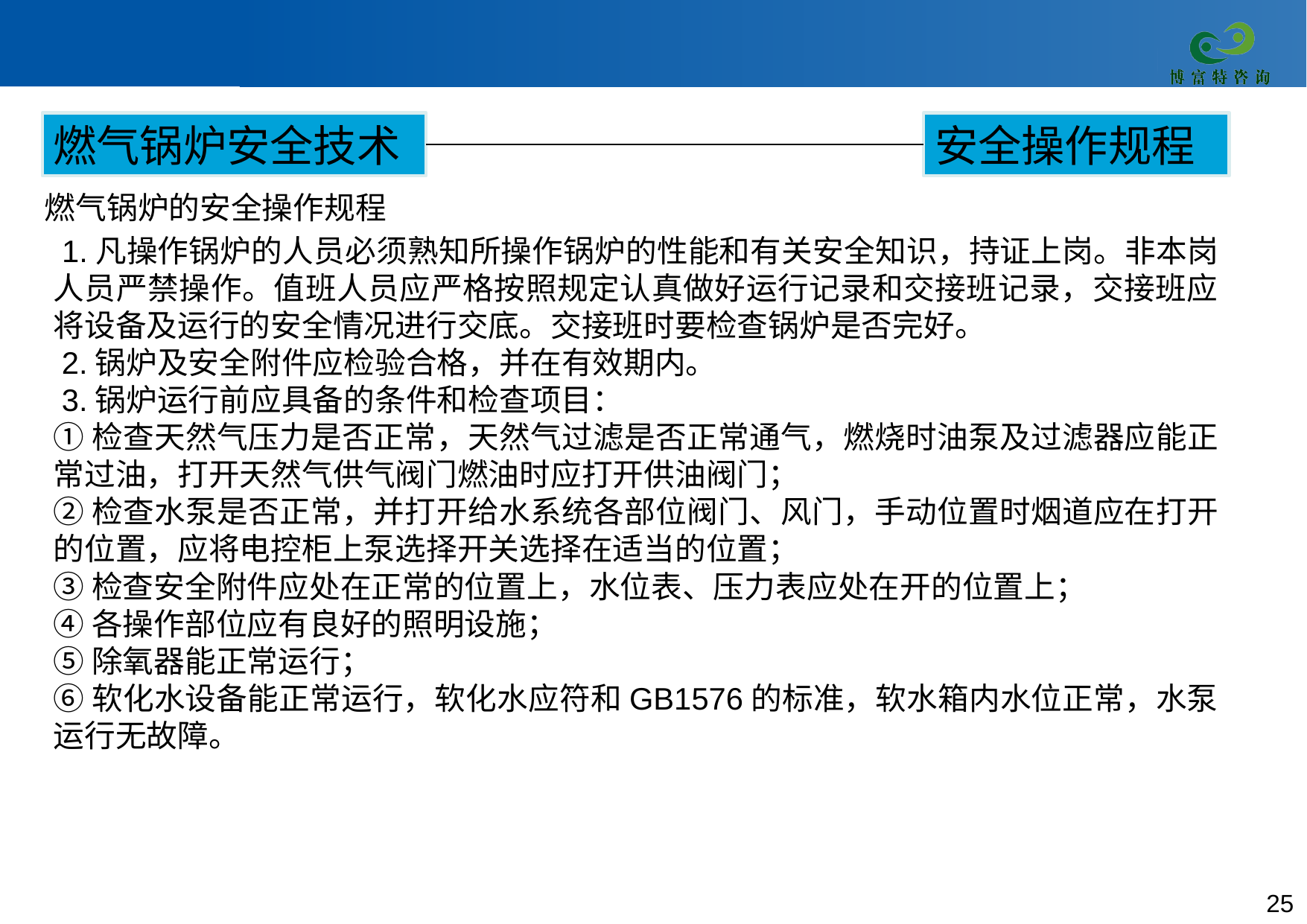

燃气锅炉安全技术
安全操作规程
燃气锅炉的安全操作规程
 1.凡操作锅炉的人员必须熟知所操作锅炉的性能和有关安全知识，持证上岗。非本岗人员严禁操作。值班人员应严格按照规定认真做好运行记录和交接班记录，交接班应将设备及运行的安全情况进行交底。交接班时要检查锅炉是否完好。
 2.锅炉及安全附件应检验合格，并在有效期内。
 3.锅炉运行前应具备的条件和检查项目：
①检查天然气压力是否正常，天然气过滤是否正常通气，燃烧时油泵及过滤器应能正常过油，打开天然气供气阀门燃油时应打开供油阀门；
②检查水泵是否正常，并打开给水系统各部位阀门、风门，手动位置时烟道应在打开的位置，应将电控柜上泵选择开关选择在适当的位置；
③检查安全附件应处在正常的位置上，水位表、压力表应处在开的位置上；
④各操作部位应有良好的照明设施；
⑤除氧器能正常运行；
⑥软化水设备能正常运行，软化水应符和GB1576的标准，软水箱内水位正常，水泵运行无故障。